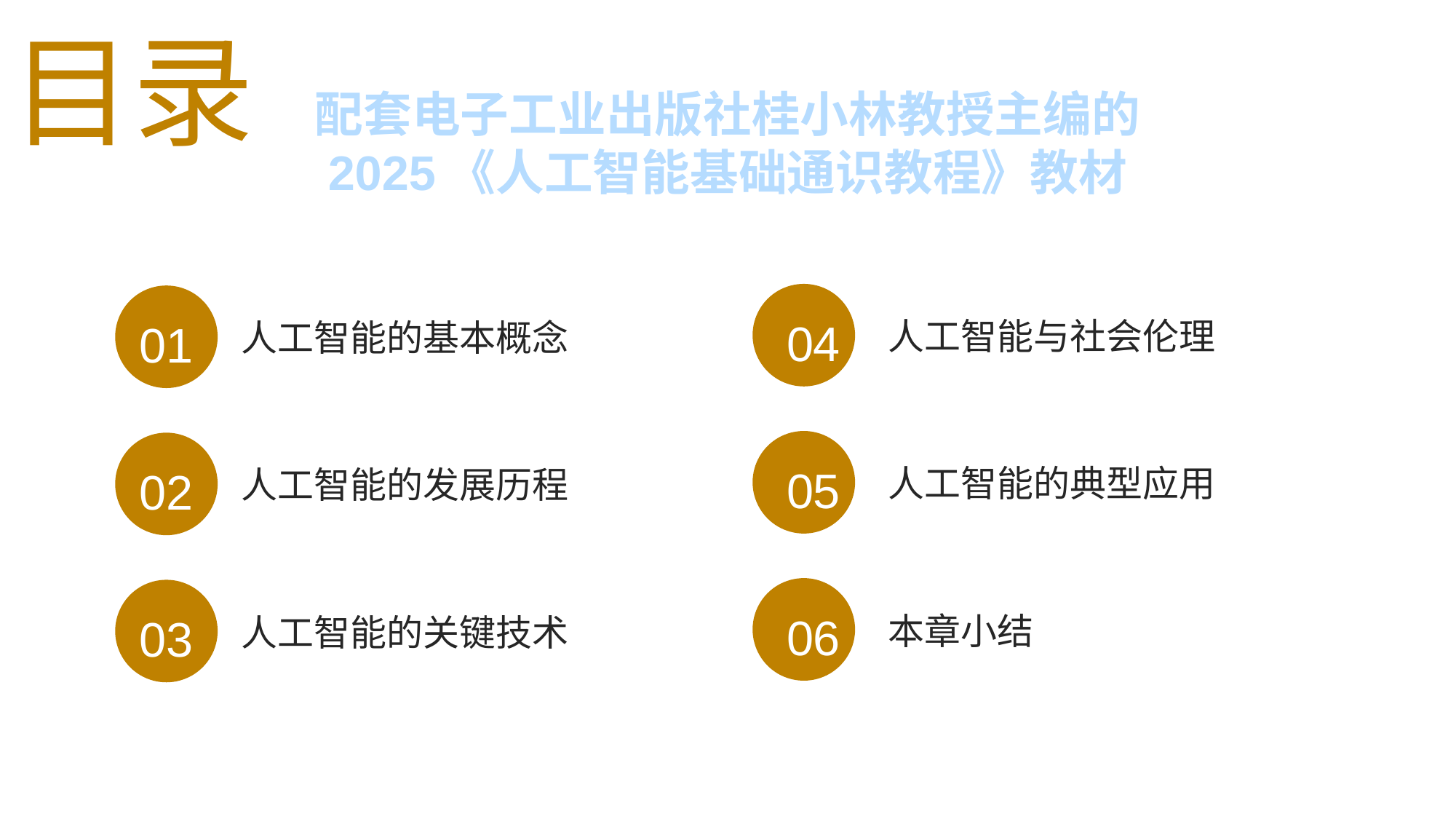

目录
配套电子工业出版社桂小林教授主编的
2025《人工智能基础通识教程》教材
人工智能与社会伦理

人工智能的基本概念

04
01
人工智能的典型应用

人工智能的发展历程

05
02
本章小结

人工智能的关键技术

06
03